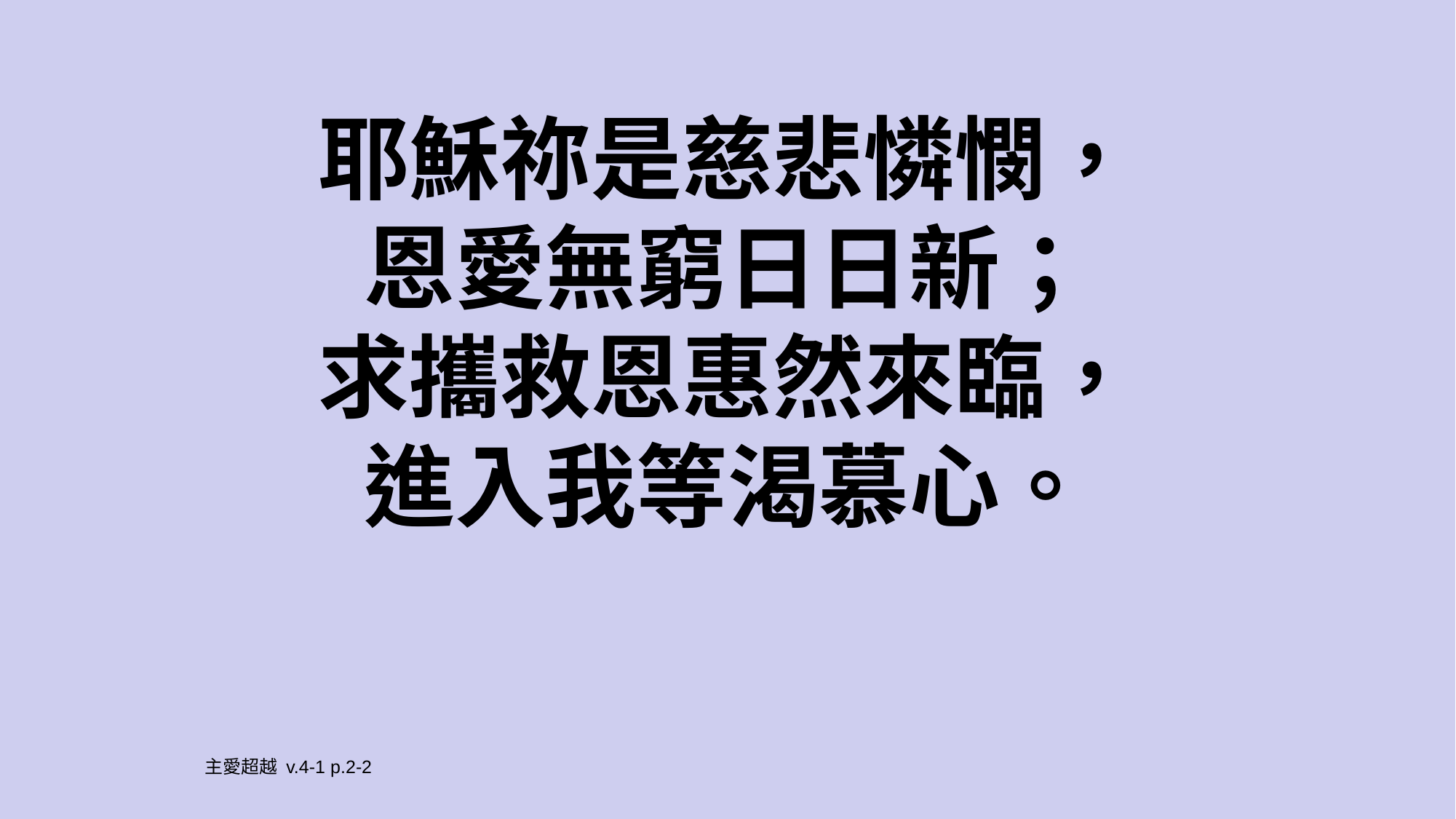

耶穌祢是慈悲憐憫，
恩愛無窮日日新；
求攜救恩惠然來臨，
進入我等渴慕心。

主愛超越 v.4-1 p.2-2